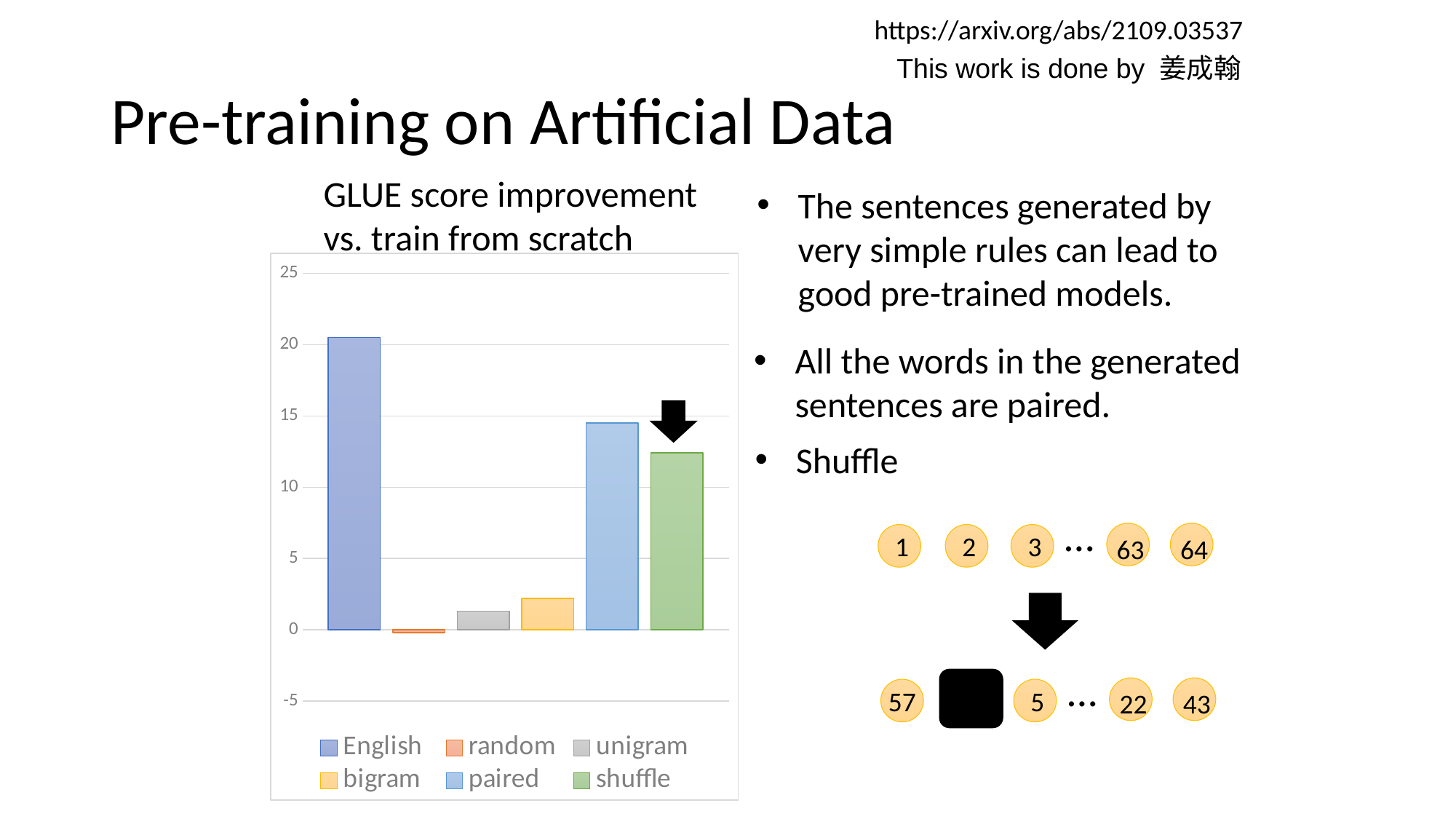

https://arxiv.org/abs/2109.03537
# Pre-training on Artificial Data
This work is done by 姜成翰
GLUE score improvement vs. train from scratch
The sentences generated by very simple rules can lead to good pre-trained models.

### Chart

| Category | English  | random | unigram | bigram | paired | shuffle |
|---|---|---|---|---|---|---|
All the words in the generated sentences are paired.

Shuffle
…

63

64
1
2
3

…

22

43

9
5

57